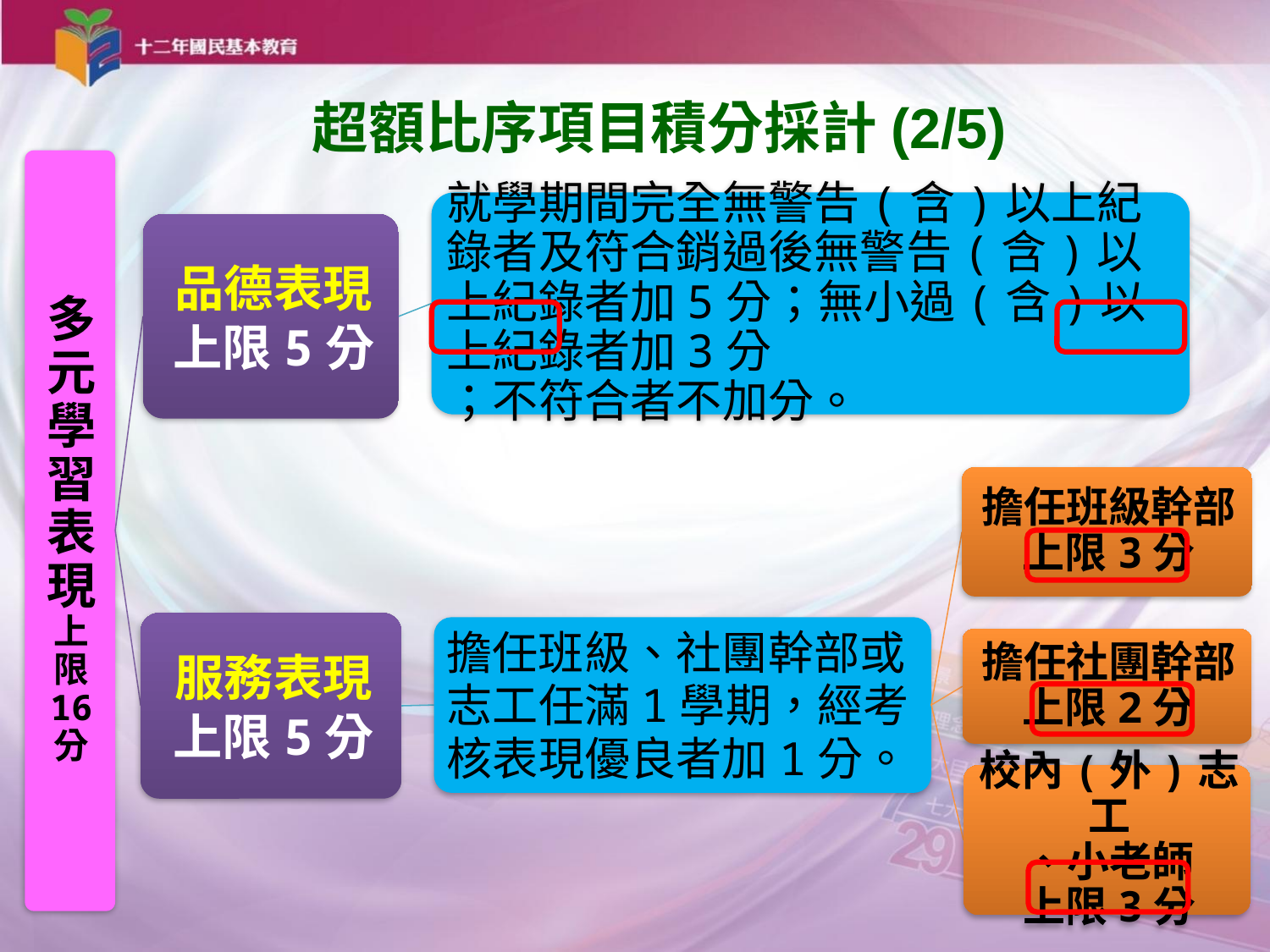

超額比序項目積分採計(2/5)
多
元
學
習
表
現
上
限
16
分

品德表現
上限5分

就學期間完全無警告(含)以上紀錄者及符合銷過後無警告(含)以上紀錄者加5分；無小過(含)以上紀錄者加3分
；不符合者不加分。

服務表現
上限5分

擔任班級、社團幹部或志工任滿1學期，經考核表現優良者加1分。

擔任班級幹部
上限3分

擔任社團幹部
上限2分

校內(外)志工
、小老師
上限3分

27